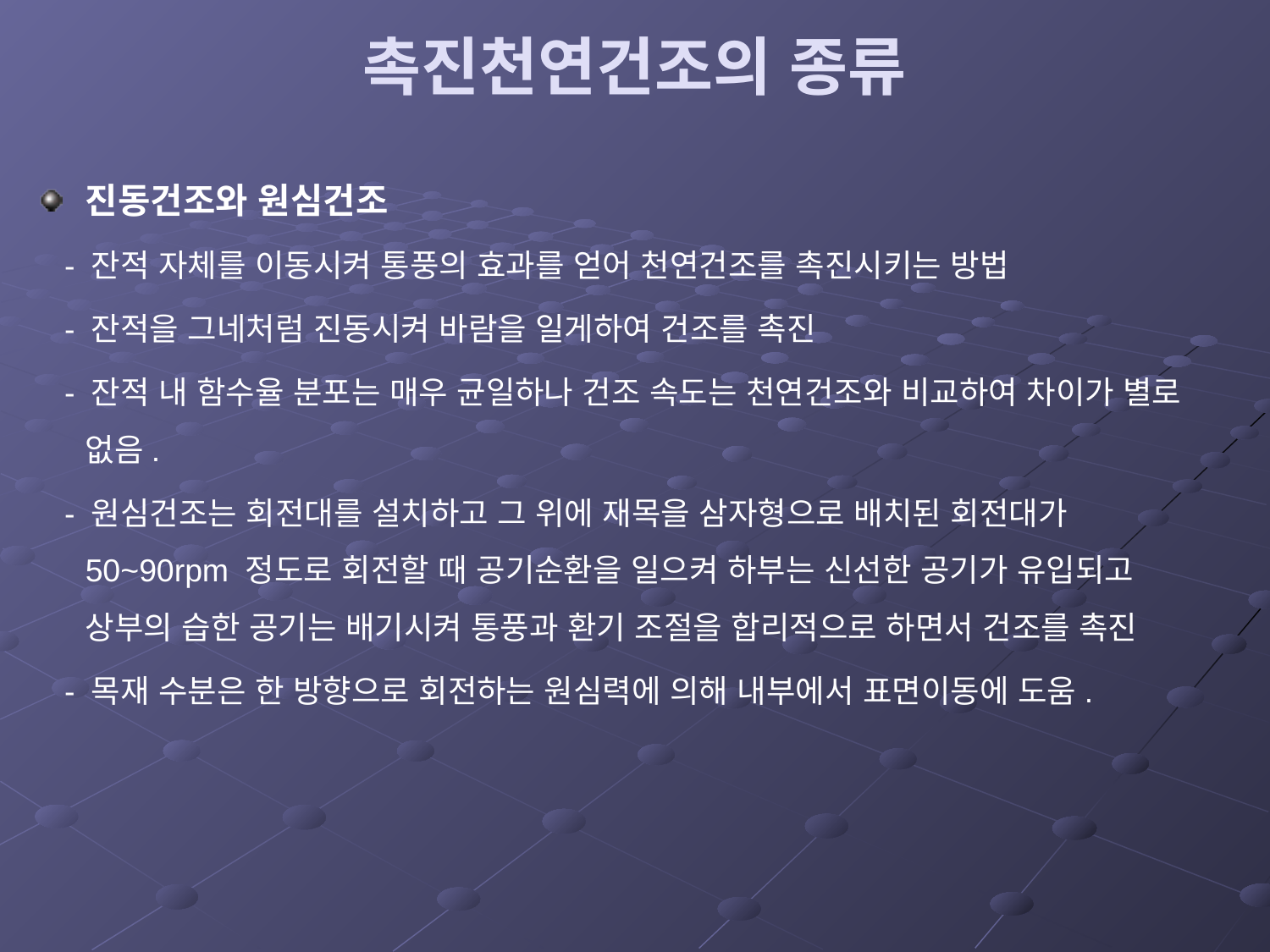

# 촉진천연건조의 종류
진동건조와 원심건조
   - 잔적 자체를 이동시켜 통풍의 효과를 얻어 천연건조를 촉진시키는 방법
   - 잔적을 그네처럼 진동시켜 바람을 일게하여 건조를 촉진
   - 잔적 내 함수율 분포는 매우 균일하나 건조 속도는 천연건조와 비교하여 차이가 별로 없음.
   - 원심건조는 회전대를 설치하고 그 위에 재목을 삼자형으로 배치된 회전대가 50~90rpm 정도로 회전할 때 공기순환을 일으켜 하부는 신선한 공기가 유입되고 상부의 습한 공기는 배기시켜 통풍과 환기 조절을 합리적으로 하면서 건조를 촉진
   - 목재 수분은 한 방향으로 회전하는 원심력에 의해 내부에서 표면이동에 도움.